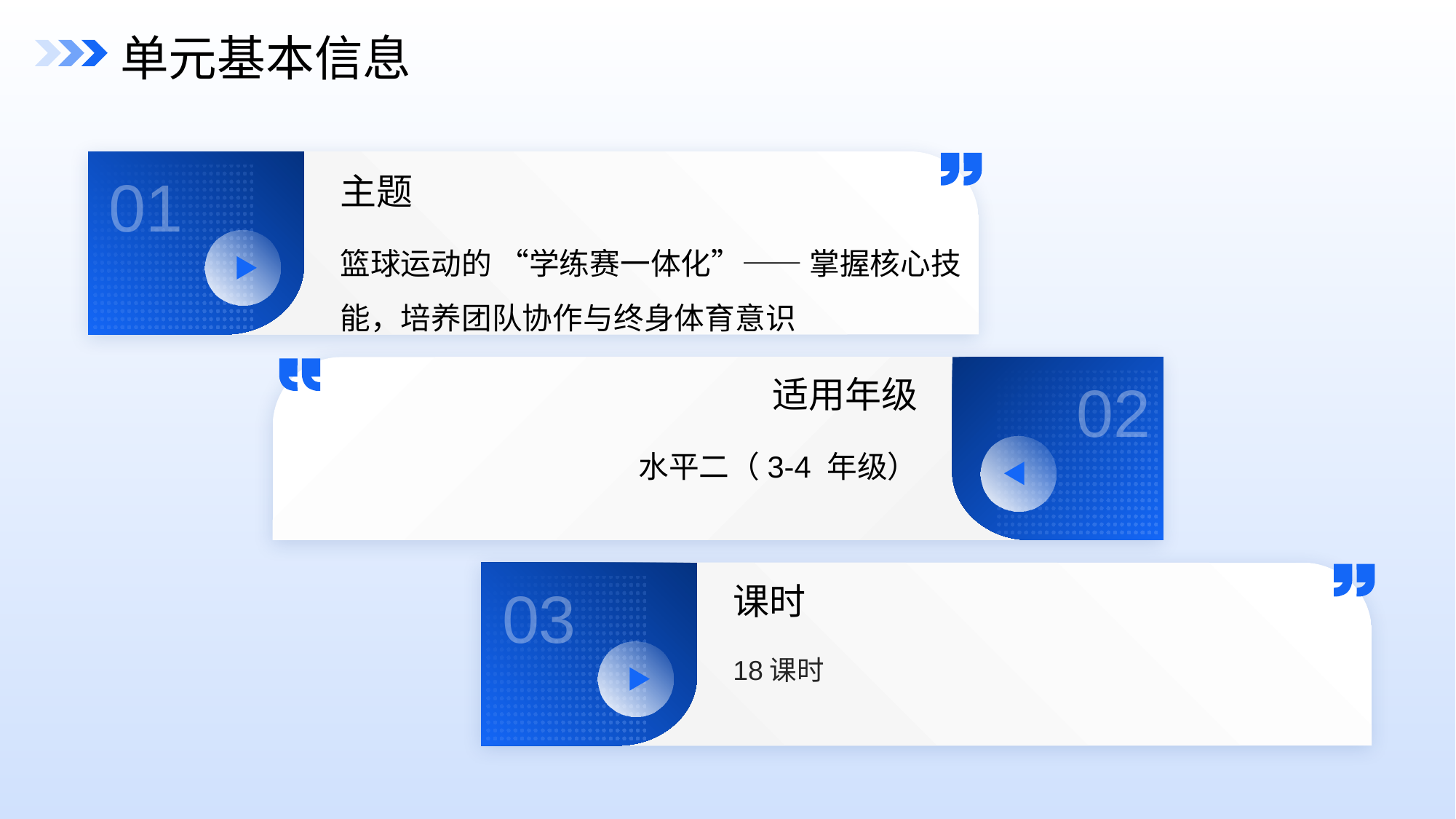

单元基本信息

01

主题

篮球运动的 “学练赛一体化”—— 掌握核心技能，培养团队协作与终身体育意识

02

适用年级

水平二（3-4 年级）

03

课时

18课时